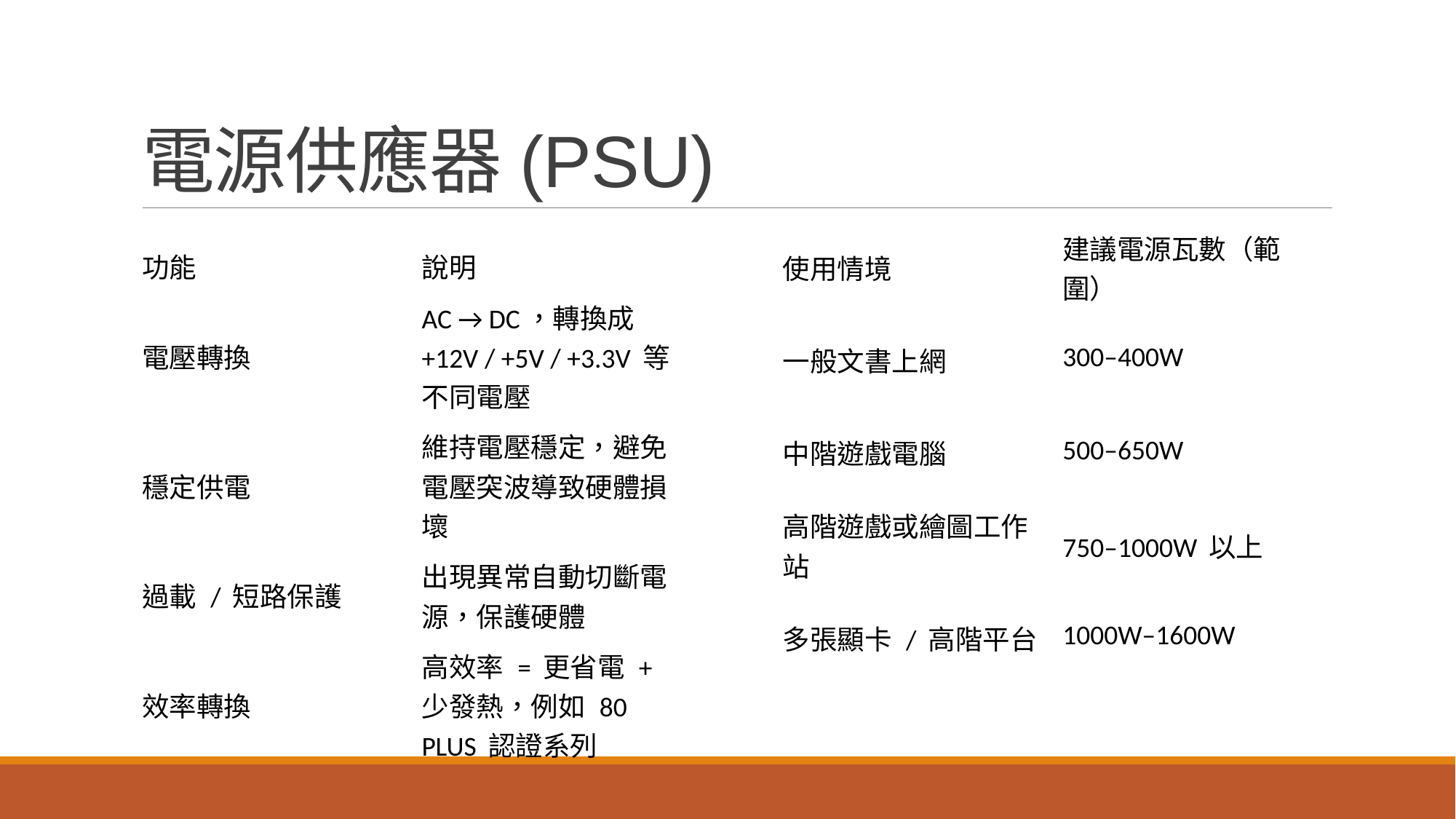

# 電源供應器(PSU)
| 使用情境 | 建議電源瓦數（範圍） |
| --- | --- |
| 一般文書上網 | 300–400W |
| 中階遊戲電腦 | 500–650W |
| 高階遊戲或繪圖工作站 | 750–1000W 以上 |
| 多張顯卡 / 高階平台 | 1000W–1600W |
| 功能 | 說明 |
| --- | --- |
| 電壓轉換 | AC → DC，轉換成 +12V / +5V / +3.3V 等不同電壓 |
| 穩定供電 | 維持電壓穩定，避免電壓突波導致硬體損壞 |
| 過載 / 短路保護 | 出現異常自動切斷電源，保護硬體 |
| 效率轉換 | 高效率 = 更省電 + 少發熱，例如 80 PLUS 認證系列 |